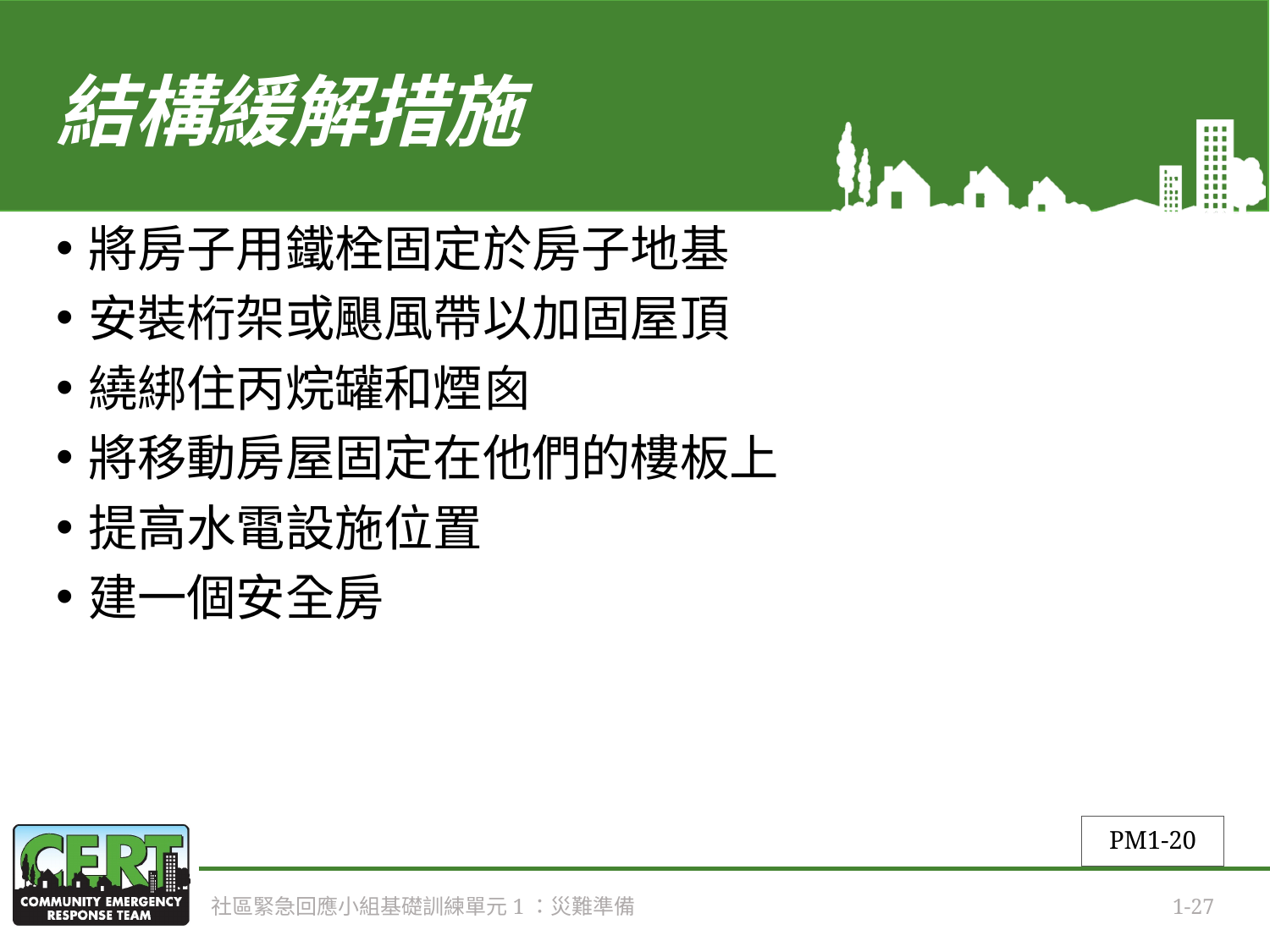

# 結構緩解措施
將房子用鐵栓固定於房子地基
安裝桁架或颶風帶以加固屋頂
繞綁住丙烷罐和煙囪
將移動房屋固定在他們的樓板上
提高水電設施位置
建一個安全房
PM1-20
社區緊急回應小組基礎訓練單元1：災難準備
1-27